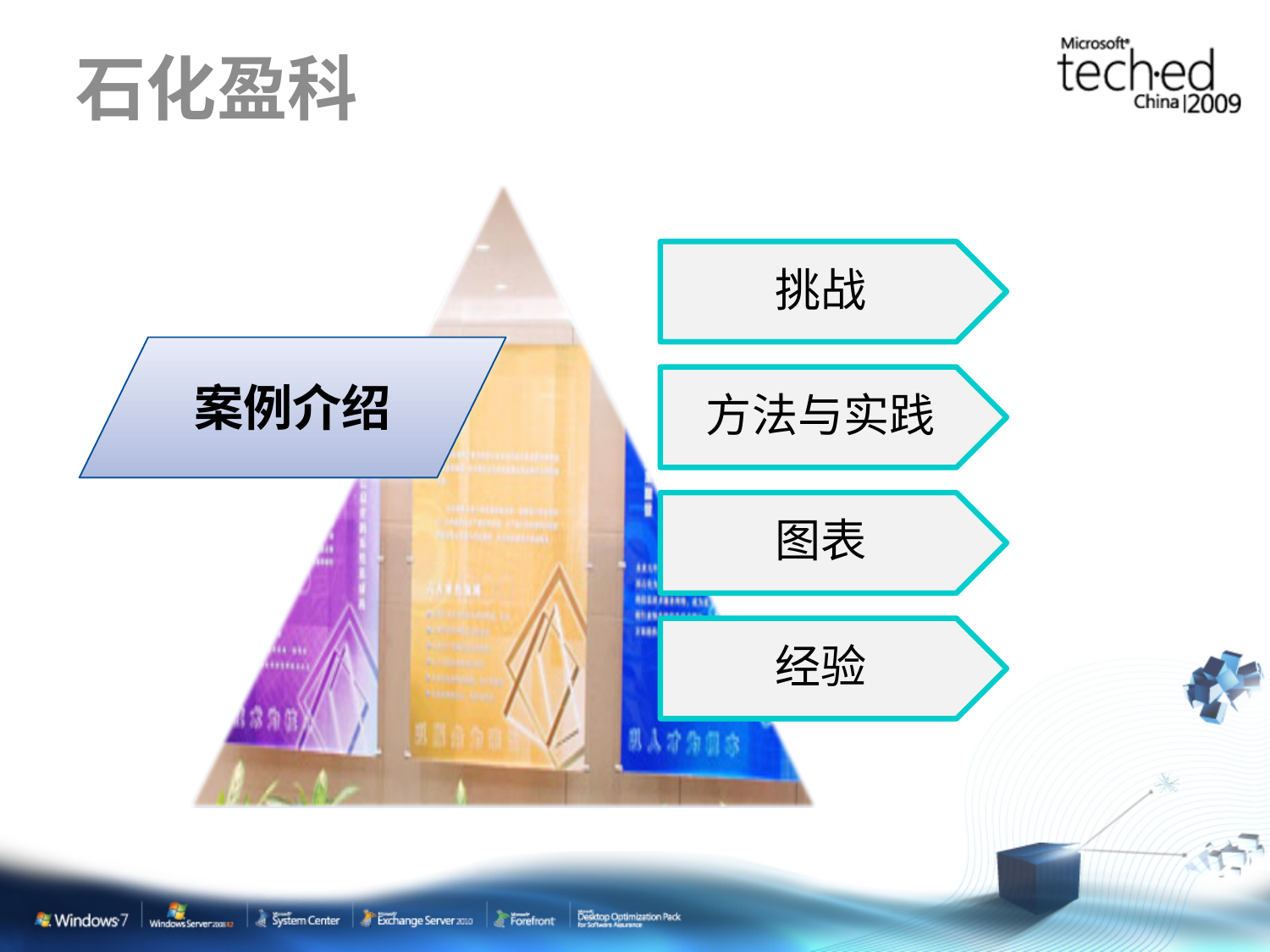

# 石化盈科
挑战
方法与实践
图表
经验
案例介绍